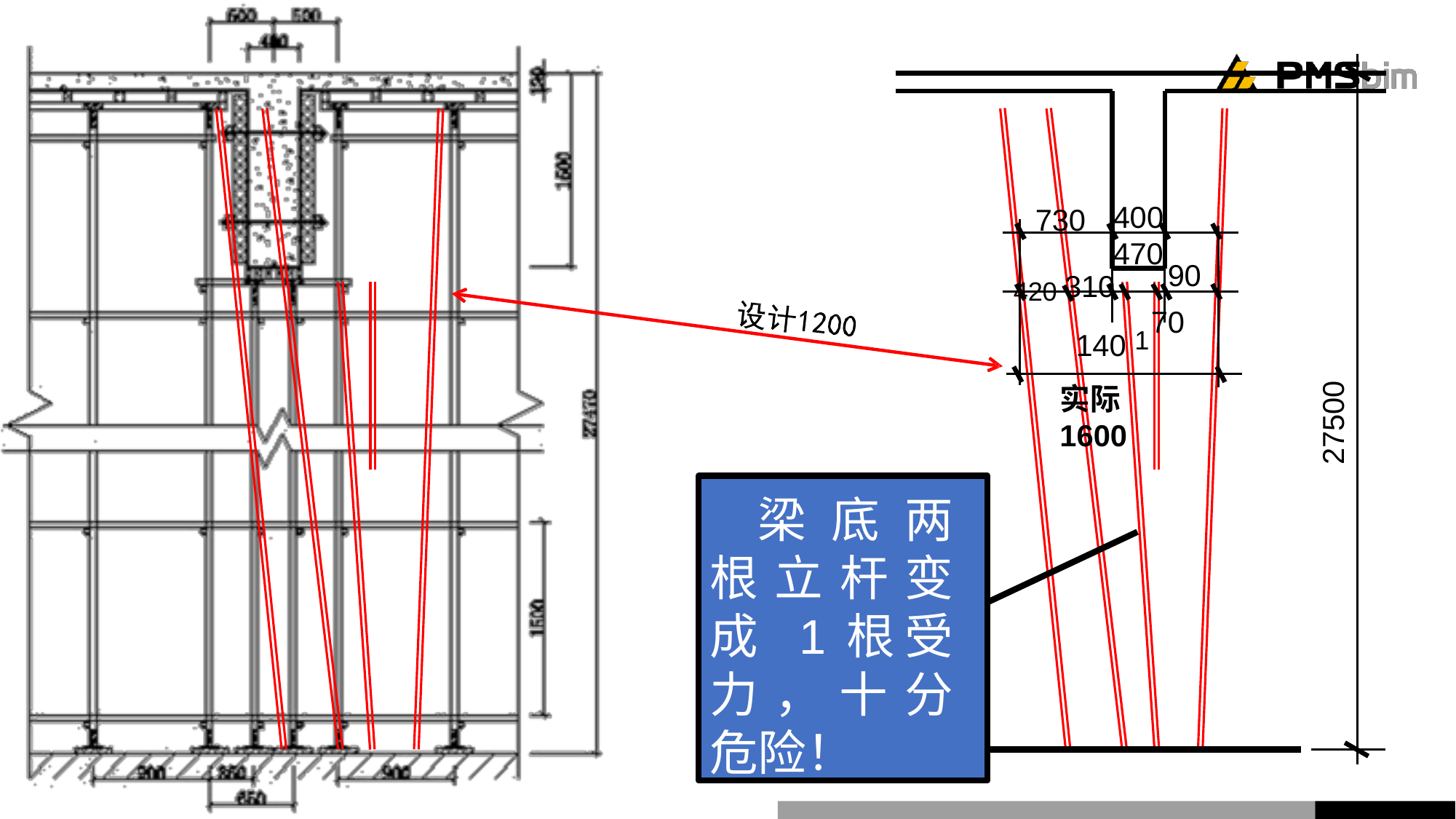

400	470
730

420 310
90

70
140 1

实际1600
27500
梁底两 根立杆变 成 1根受 力，十分 危险！